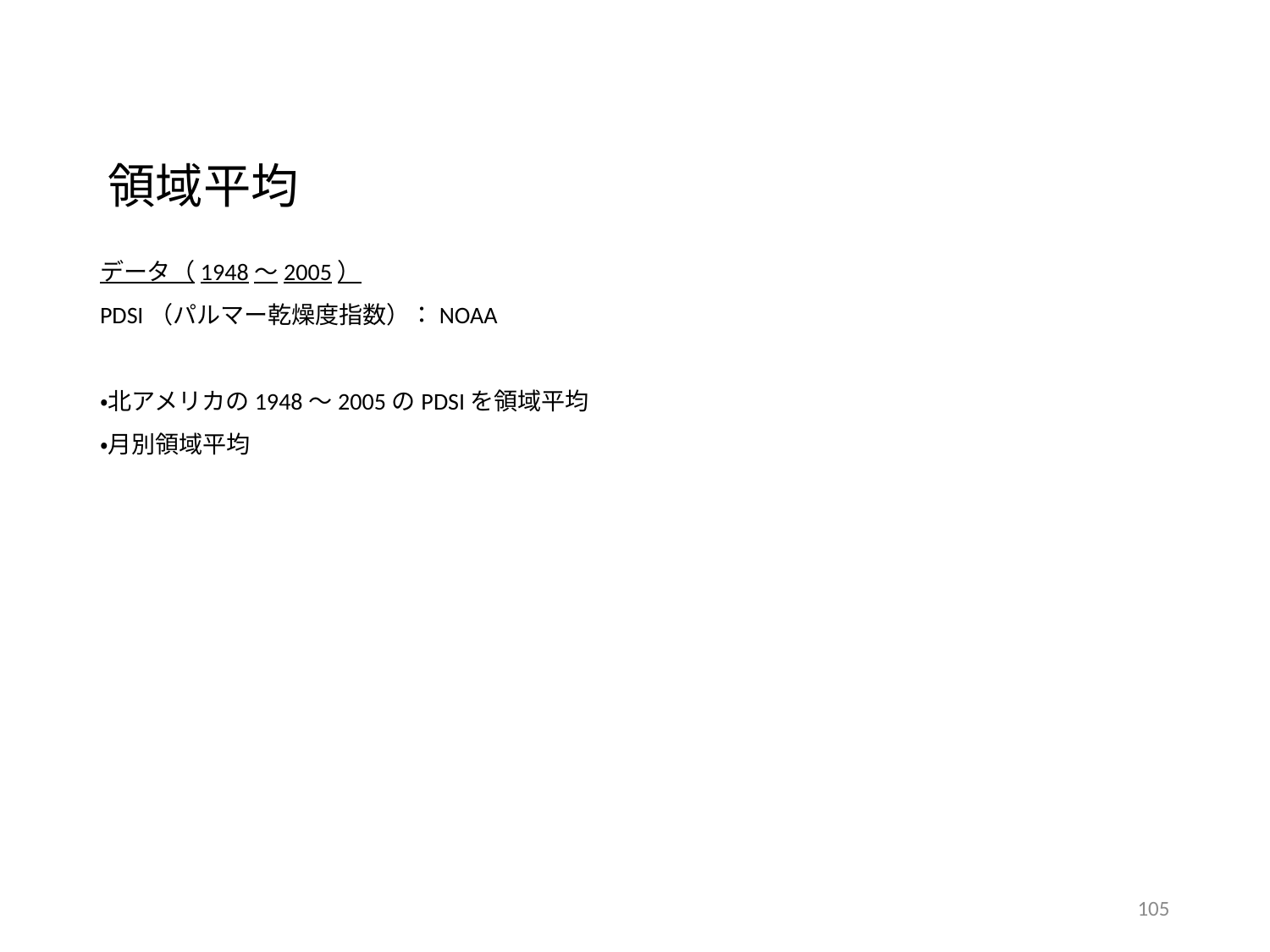

# 領域平均
データ（1948～2005）
PDSI（パルマー乾燥度指数）：NOAA

・北アメリカの1948～2005のPDSIを領域平均
・月別領域平均
105